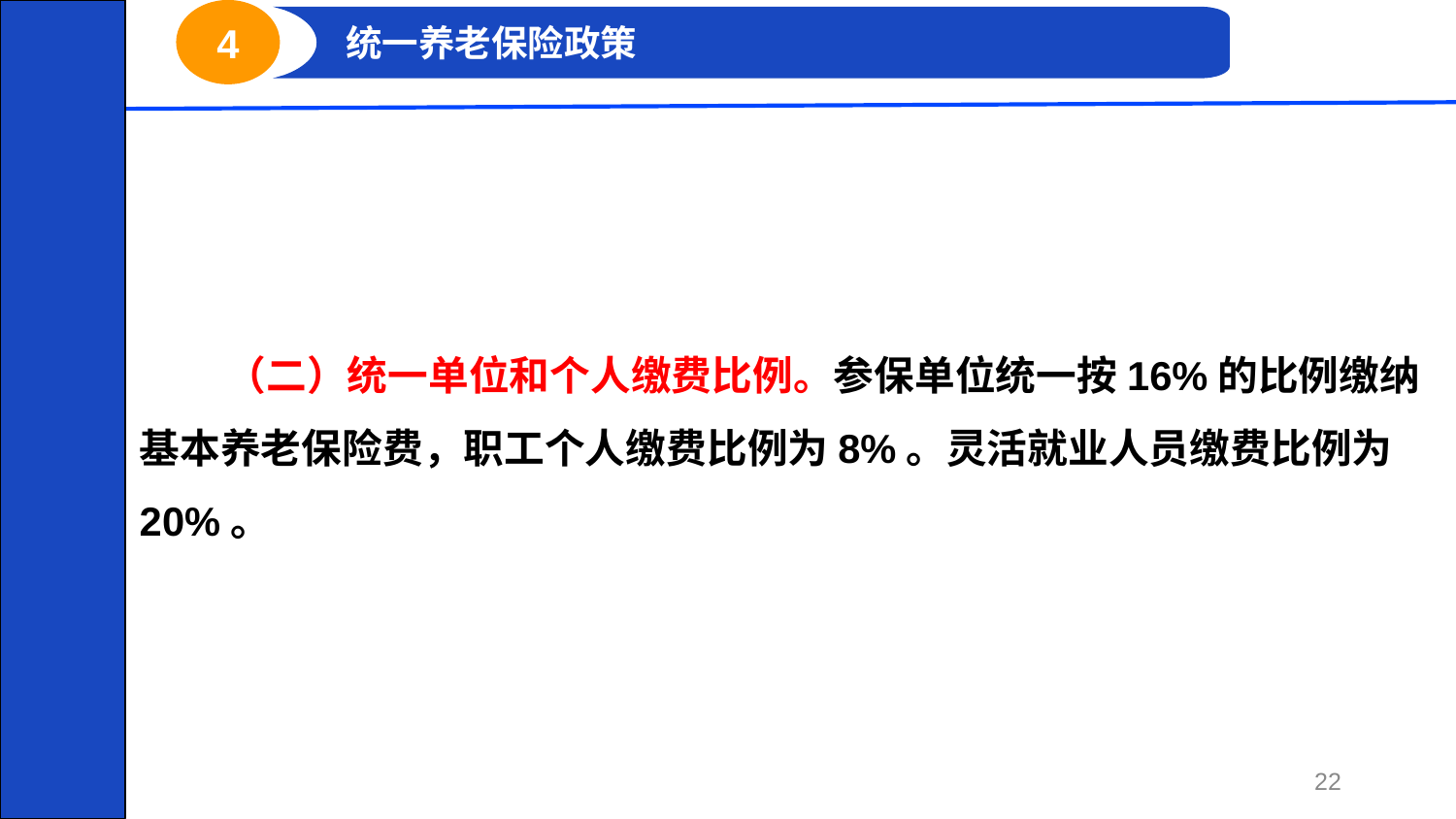

河 南 省 国 家 税 务 局                                                                                                                                                                                                 HE NN PROVINCIAL OFFICE,SAT
4

   统一养老保险政策

（二）统一单位和个人缴费比例。参保单位统一按16%的比例缴纳基本养老保险费，职工个人缴费比例为8%。灵活就业人员缴费比例为20%。
22
*